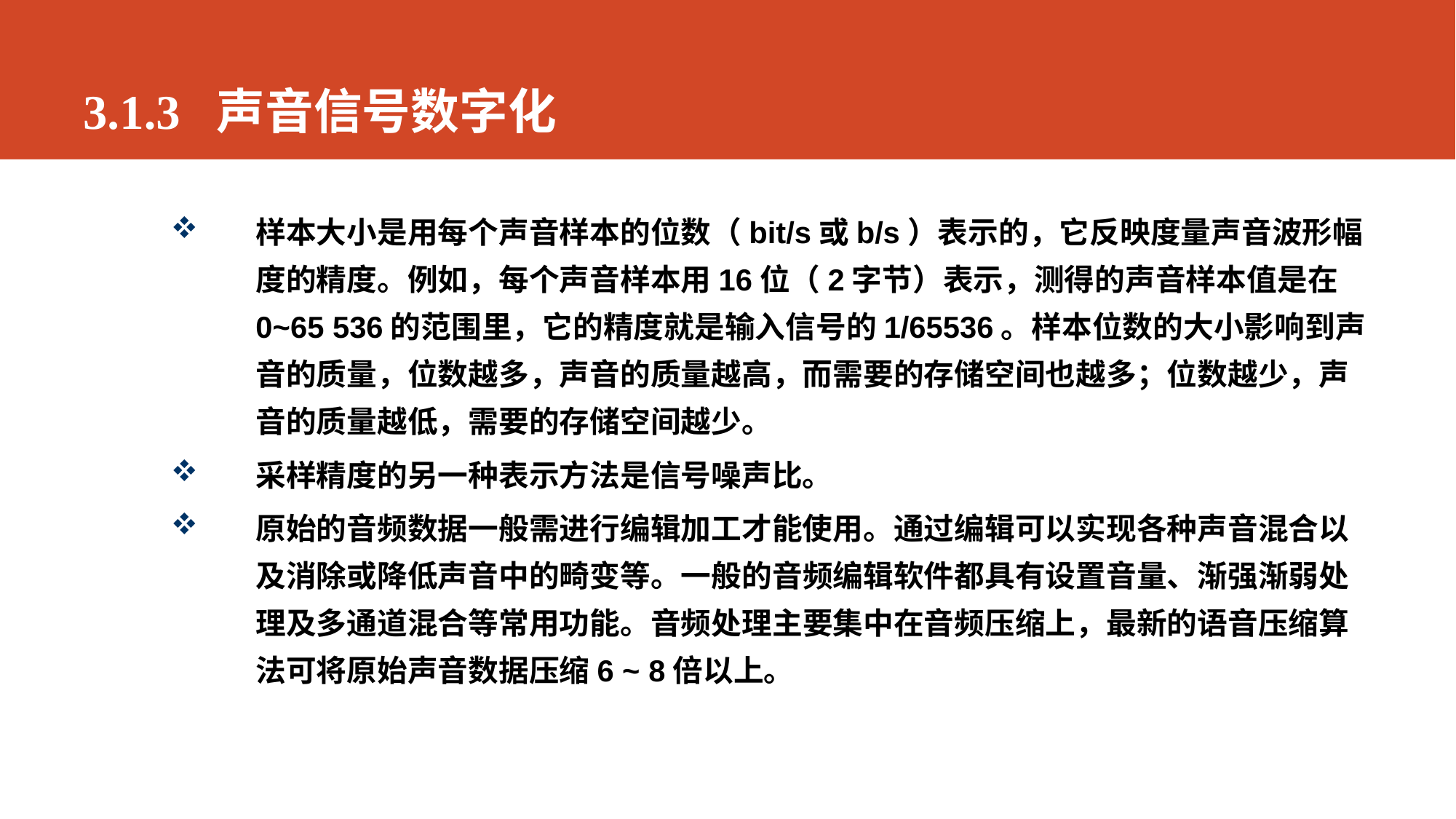

# 3.1.3  声音信号数字化
样本大小是用每个声音样本的位数（bit/s或b/s）表示的，它反映度量声音波形幅度的精度。例如，每个声音样本用16位（2字节）表示，测得的声音样本值是在0~65 536的范围里，它的精度就是输入信号的1/65536。样本位数的大小影响到声音的质量，位数越多，声音的质量越高，而需要的存储空间也越多；位数越少，声音的质量越低，需要的存储空间越少。
采样精度的另一种表示方法是信号噪声比。
原始的音频数据一般需进行编辑加工才能使用。通过编辑可以实现各种声音混合以及消除或降低声音中的畸变等。一般的音频编辑软件都具有设置音量、渐强渐弱处理及多通道混合等常用功能。音频处理主要集中在音频压缩上，最新的语音压缩算法可将原始声音数据压缩6 ~ 8倍以上。